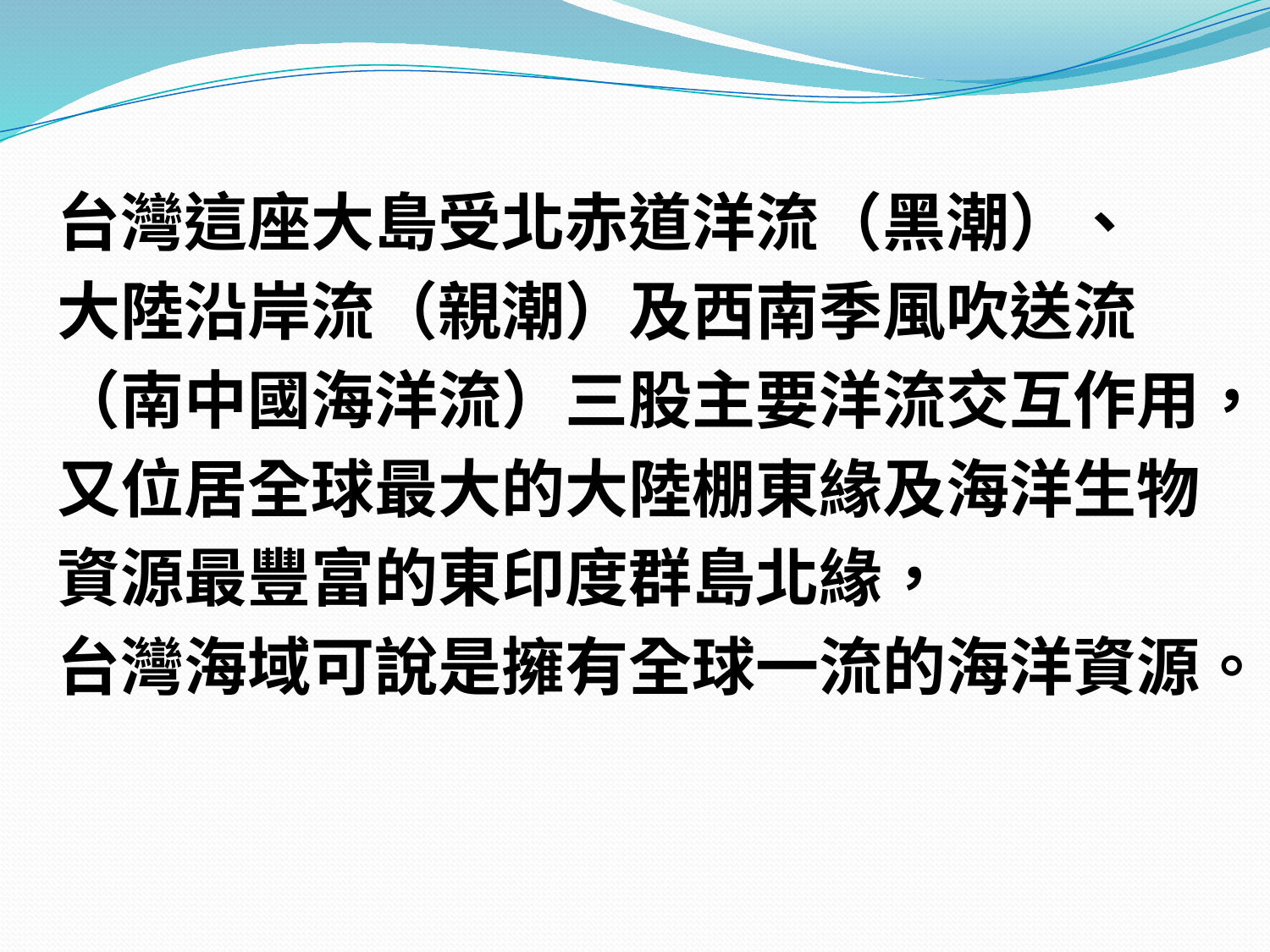

台灣這座大島受北赤道洋流（黑潮）、
大陸沿岸流（親潮）及西南季風吹送流
（南中國海洋流）三股主要洋流交互作用，
又位居全球最大的大陸棚東緣及海洋生物
資源最豐富的東印度群島北緣，
台灣海域可說是擁有全球一流的海洋資源。